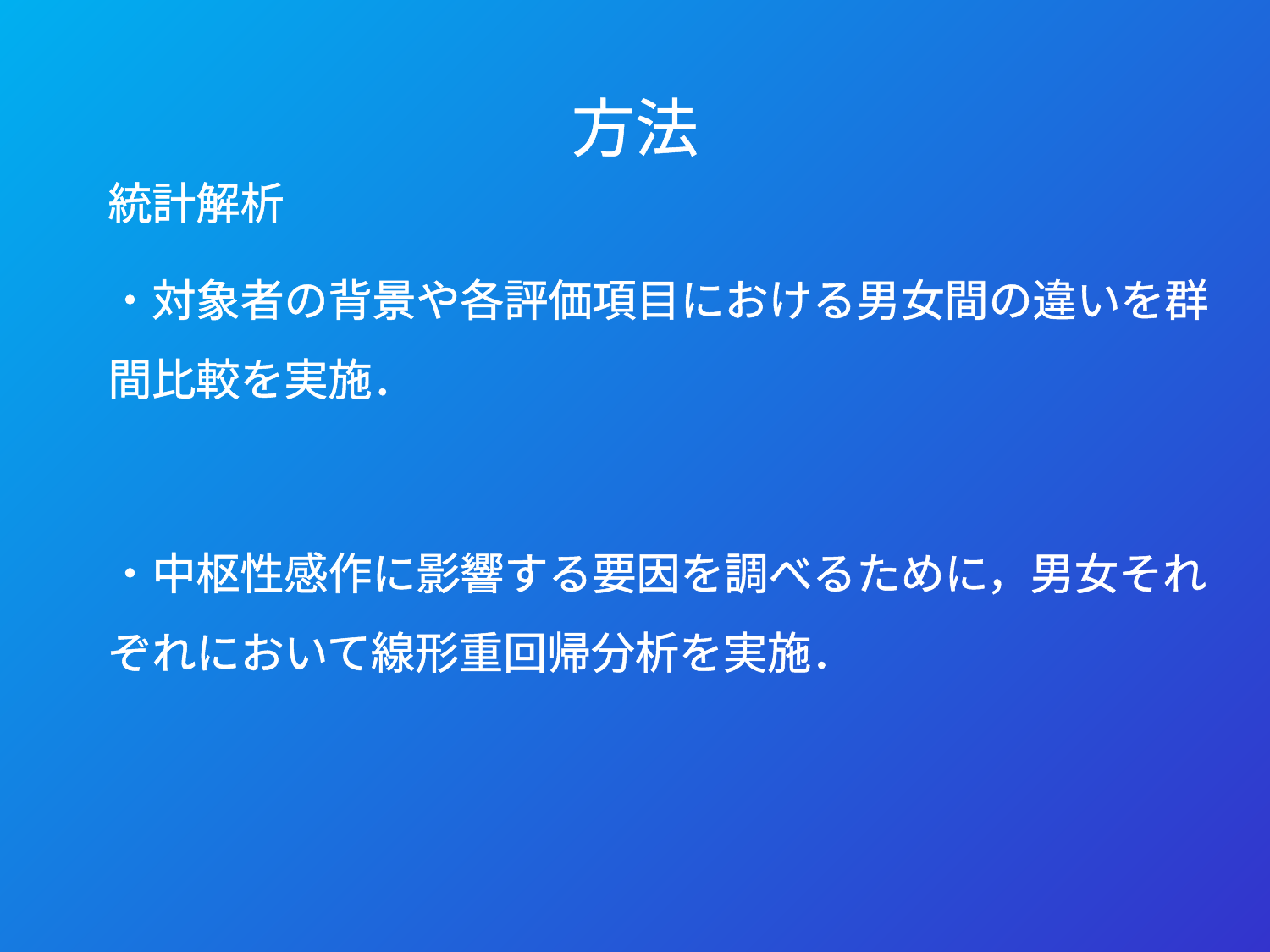

# 方法
統計解析
・対象者の背景や各評価項目における男女間の違いを群間比較を実施．

・中枢性感作に影響する要因を調べるために，男女それぞれにおいて線形重回帰分析を実施．